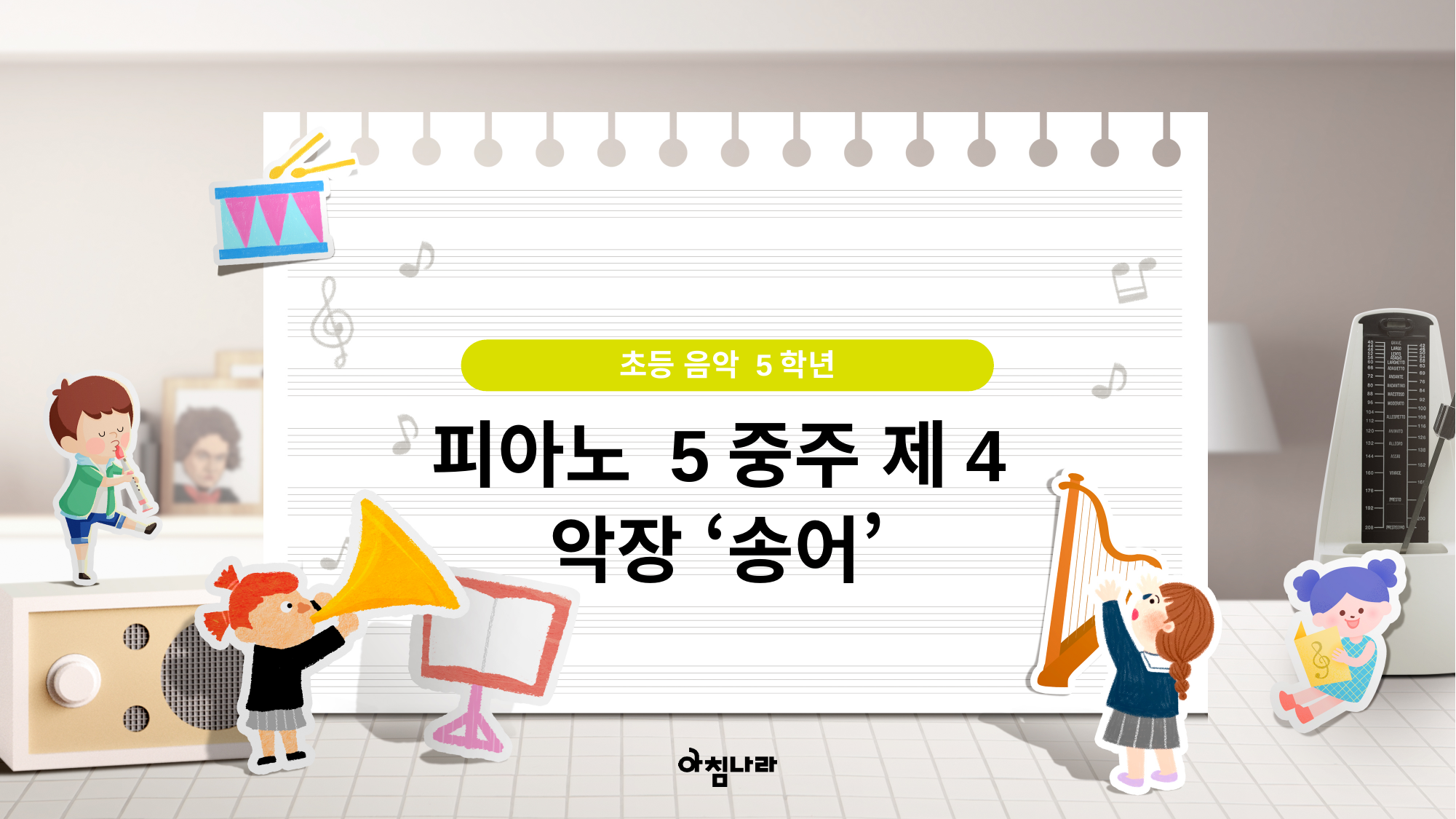

초등 음악 5학년
피아노 5중주 제4악장 ‘송어’